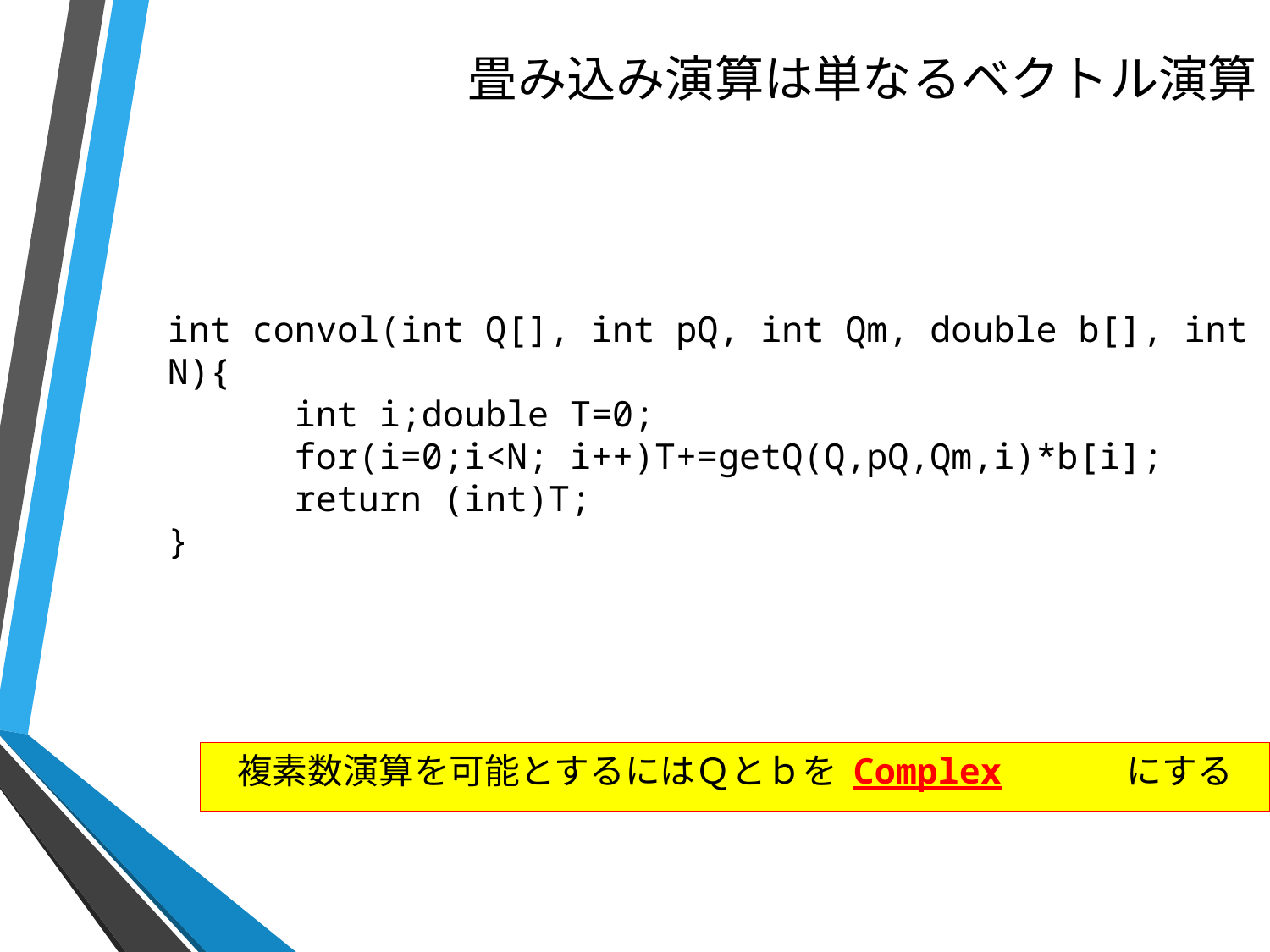

# 畳み込み演算は単なるベクトル演算
int convol(int Q[], int pQ, int Qm, double b[], int N){
	int i;double T=0;
	for(i=0;i<N; i++)T+=getQ(Q,pQ,Qm,i)*b[i];
	return (int)T;
}
複素数演算を可能とするにはＱとｂを Complex	にする